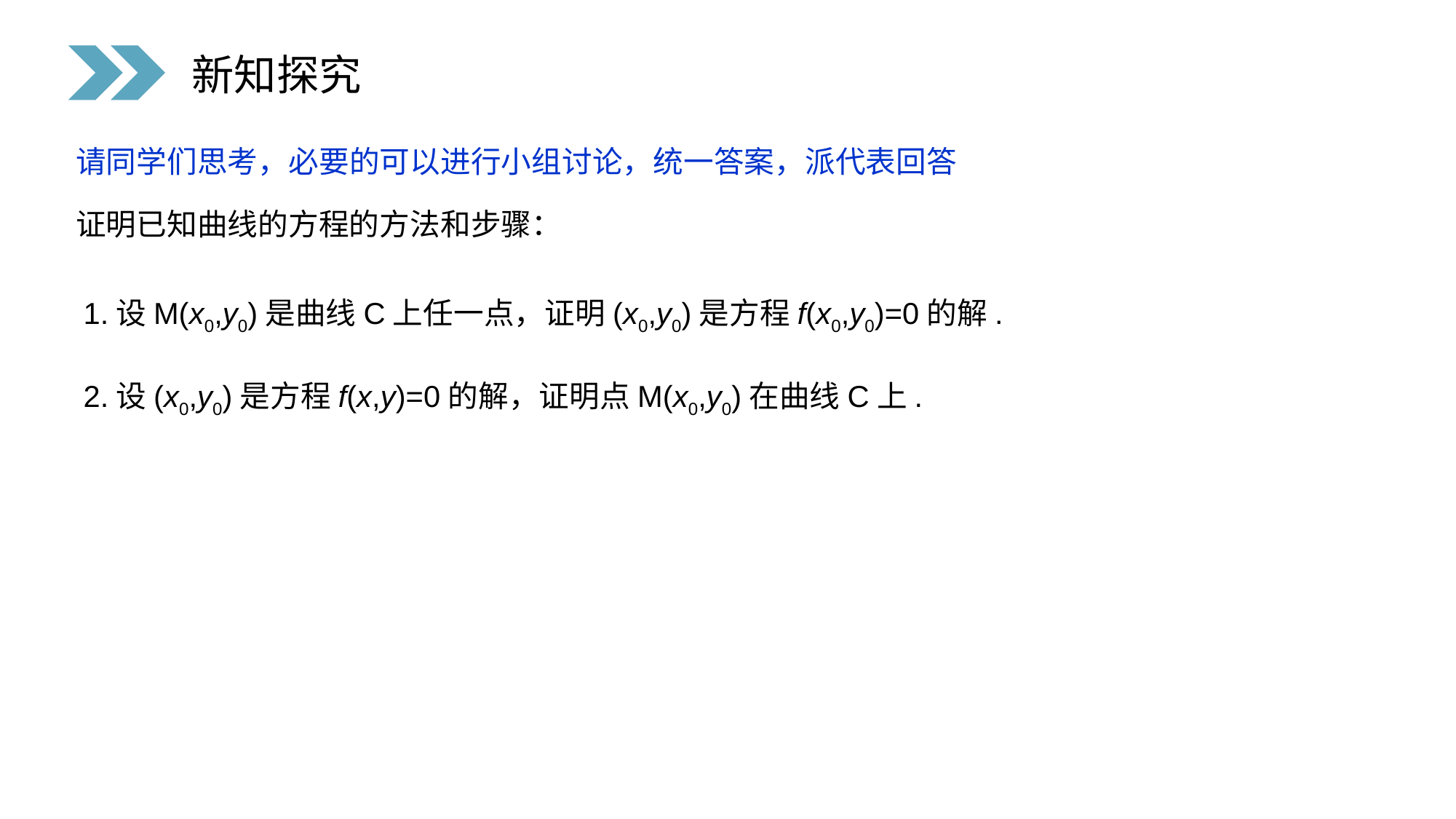

新知探究
请同学们思考，必要的可以进行小组讨论，统一答案，派代表回答
证明已知曲线的方程的方法和步骤：
     1.设M(x0,y0)是曲线C上任一点，证明(x0,y0)是方程f(x0,y0)=0的解.
     2.设(x0,y0)是方程f(x,y)=0的解，证明点M(x0,y0)在曲线C上.